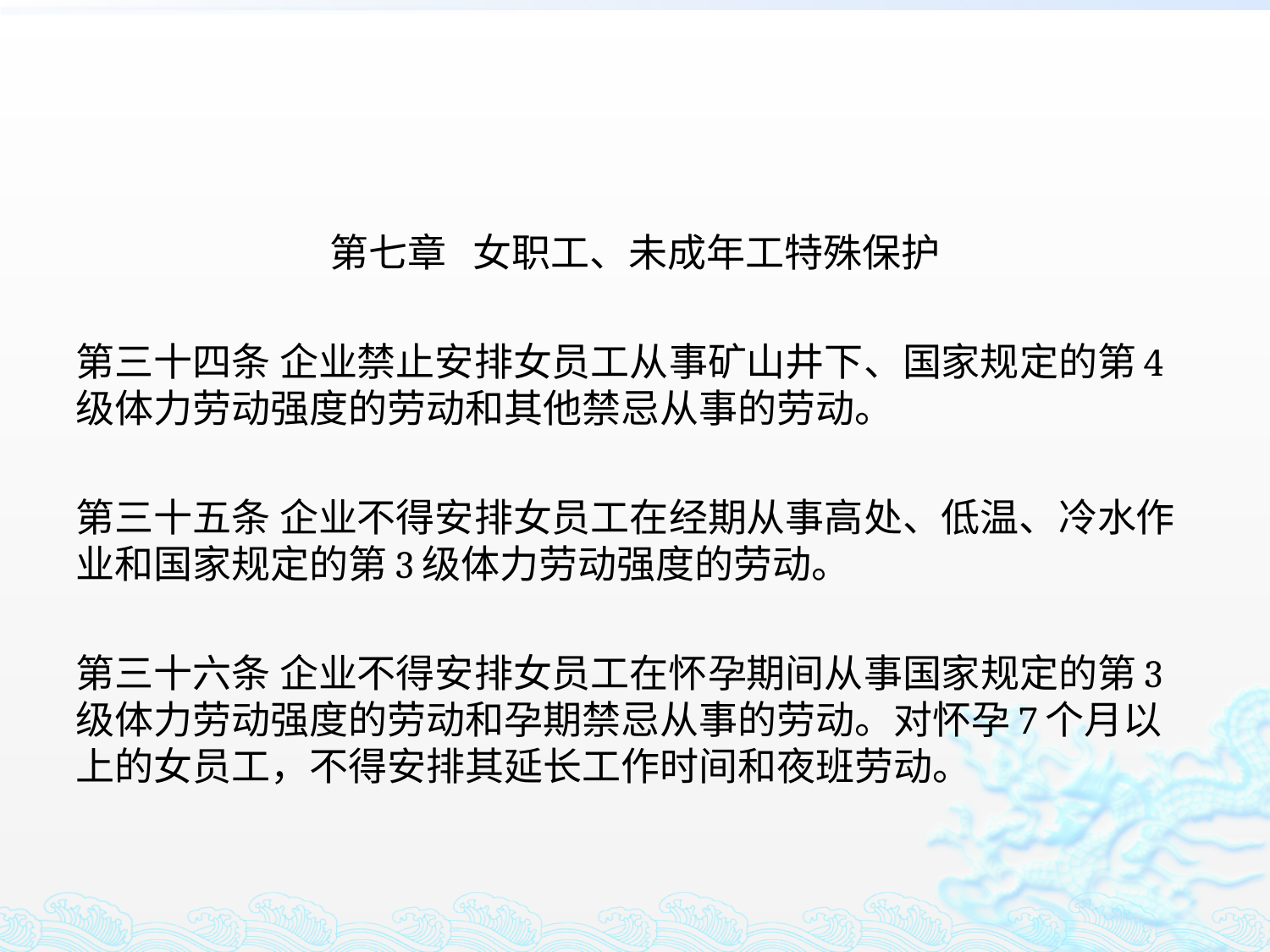

#
第七章   女职工、未成年工特殊保护

第三十四条 企业禁止安排女员工从事矿山井下、国家规定的第4级体力劳动强度的劳动和其他禁忌从事的劳动。

第三十五条 企业不得安排女员工在经期从事高处、低温、冷水作业和国家规定的第3级体力劳动强度的劳动。

第三十六条 企业不得安排女员工在怀孕期间从事国家规定的第3级体力劳动强度的劳动和孕期禁忌从事的劳动。对怀孕7个月以上的女员工，不得安排其延长工作时间和夜班劳动。